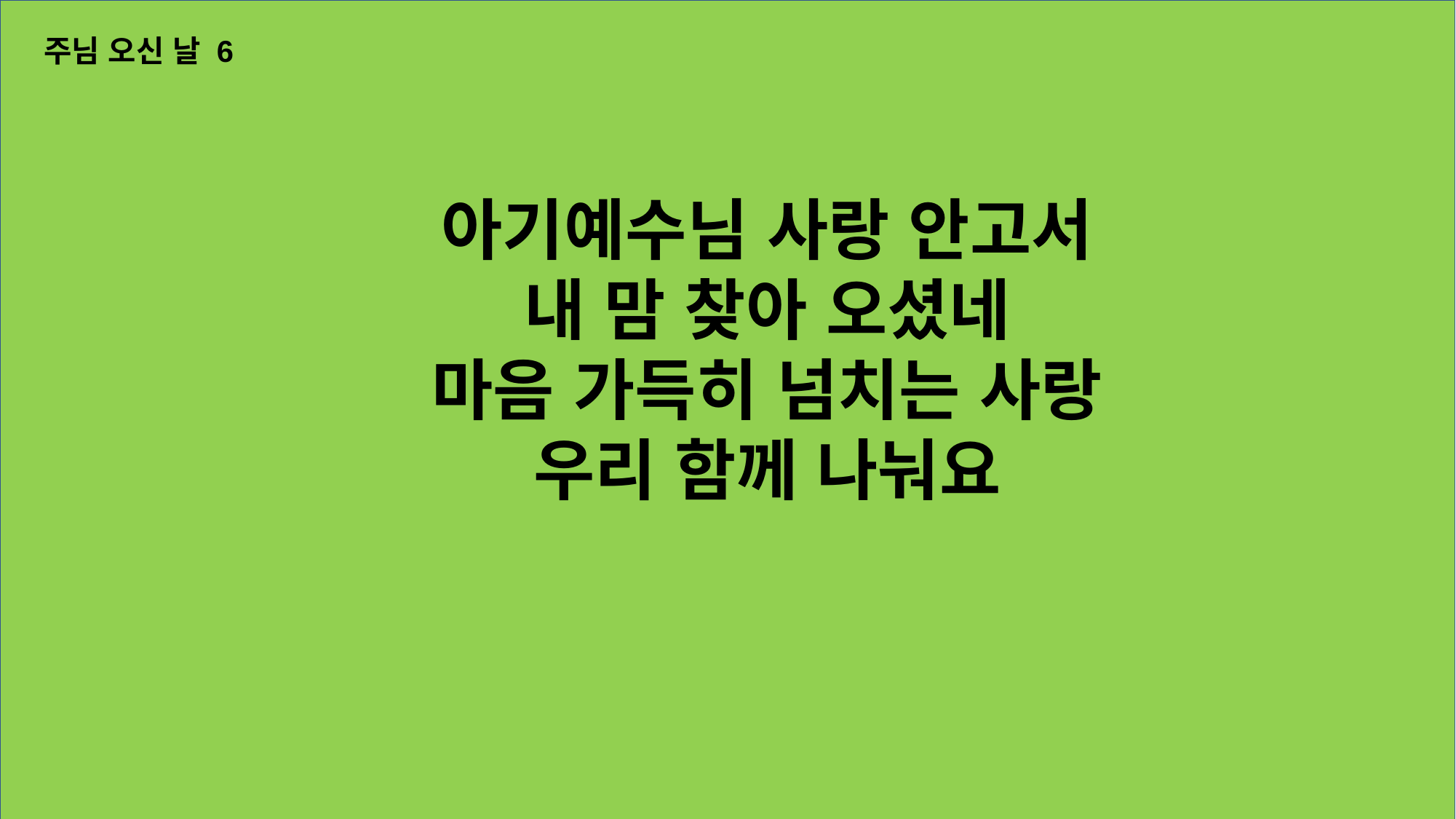

주님 오신 날 6
아기예수님 사랑 안고서
내 맘 찾아 오셨네
마음 가득히 넘치는 사랑
우리 함께 나눠요